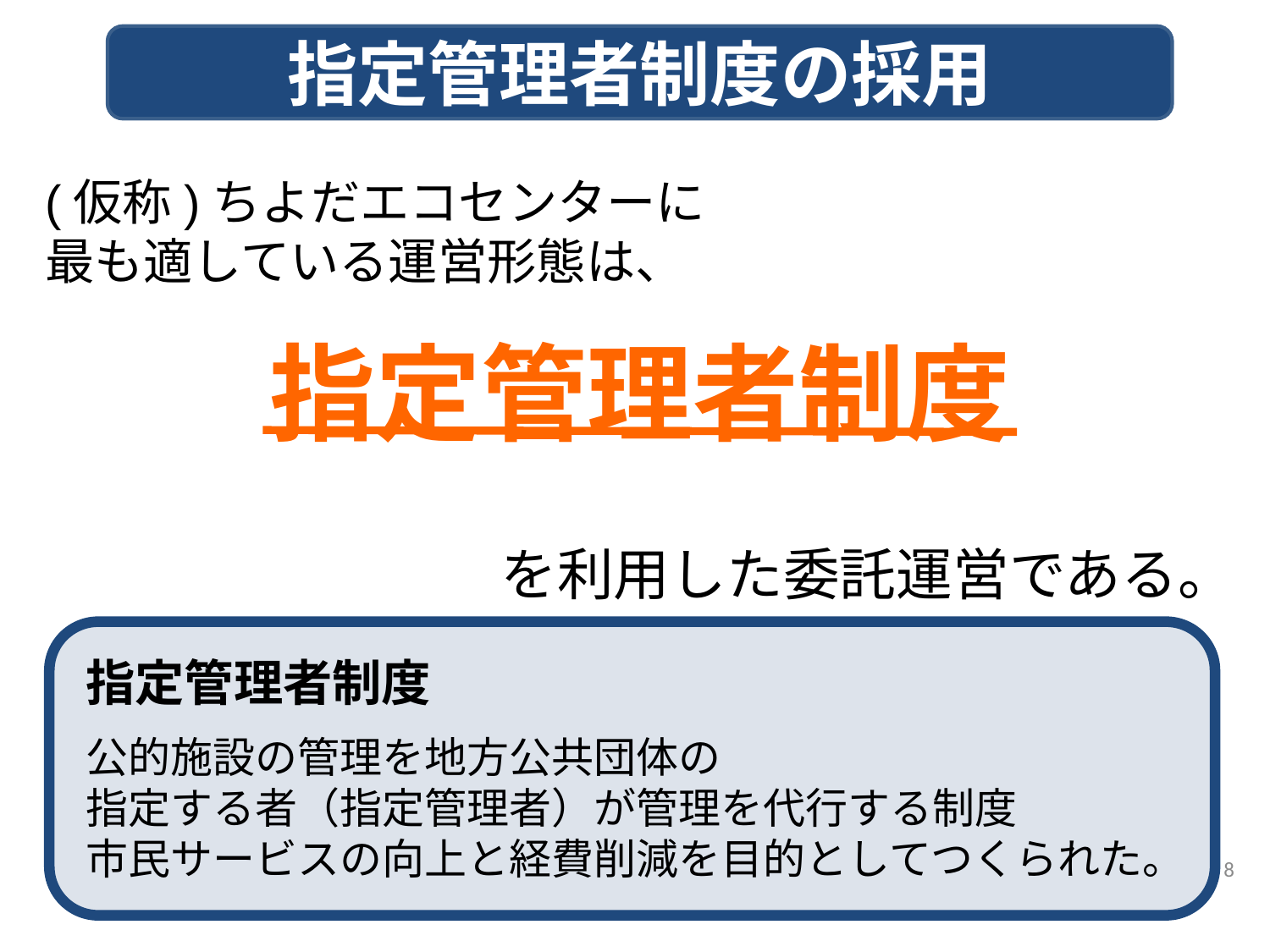

指定管理者制度の採用
(仮称)ちよだエコセンターに
最も適している運営形態は、

指定管理者制度

を利用した委託運営である。

指定管理者制度

公的施設の管理を地方公共団体の
指定する者（指定管理者）が管理を代行する制度
市民サービスの向上と経費削減を目的としてつくられた。
8